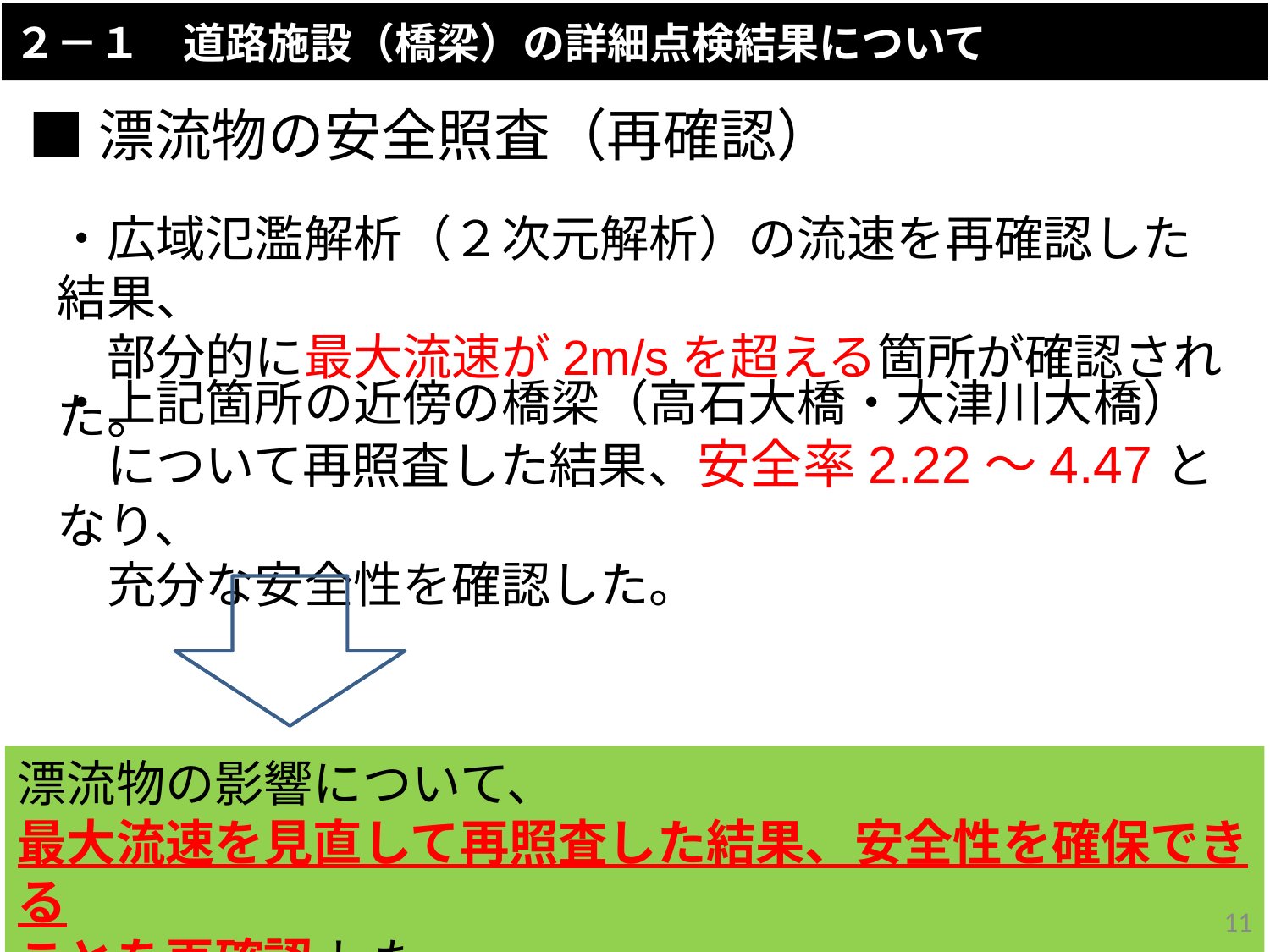

２－１　道路施設（橋梁）の詳細点検結果について
■漂流物の安全照査（再確認）
・広域氾濫解析（２次元解析）の流速を再確認した結果、
　部分的に最大流速が2m/sを超える箇所が確認された。
・上記箇所の近傍の橋梁（高石大橋・大津川大橋）
　について再照査した結果、安全率2.22～4.47となり、
　充分な安全性を確認した。

漂流物の影響について、
最大流速を見直して再照査した結果、安全性を確保できる
ことを再確認 した。
11